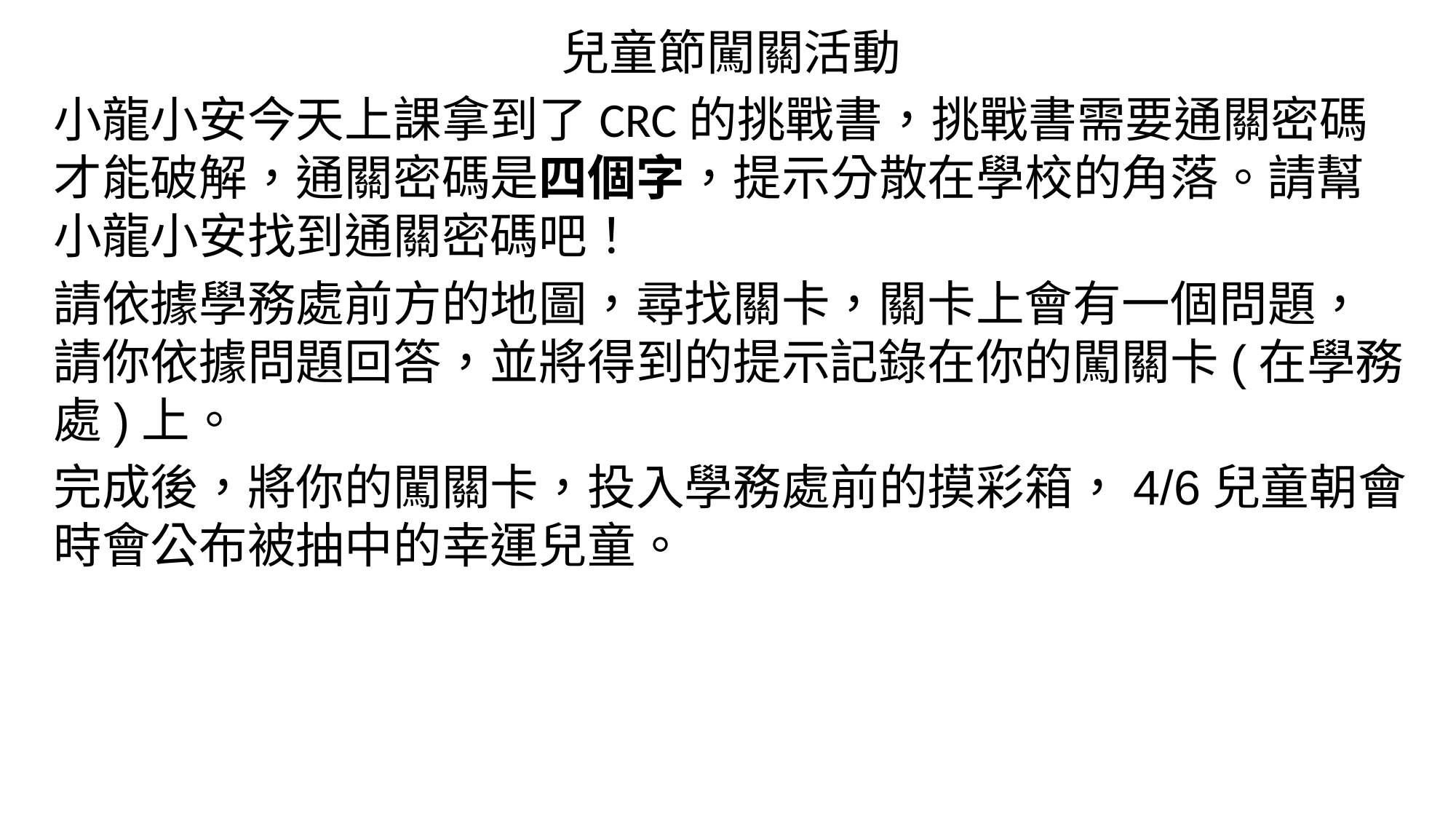

兒童節闖關活動
小龍小安今天上課拿到了CRC的挑戰書，挑戰書需要通關密碼才能破解，通關密碼是四個字，提示分散在學校的角落。請幫小龍小安找到通關密碼吧！
請依據學務處前方的地圖，尋找關卡，關卡上會有一個問題，請你依據問題回答，並將得到的提示記錄在你的闖關卡(在學務處)上。
完成後，將你的闖關卡，投入學務處前的摸彩箱，4/6兒童朝會時會公布被抽中的幸運兒童。